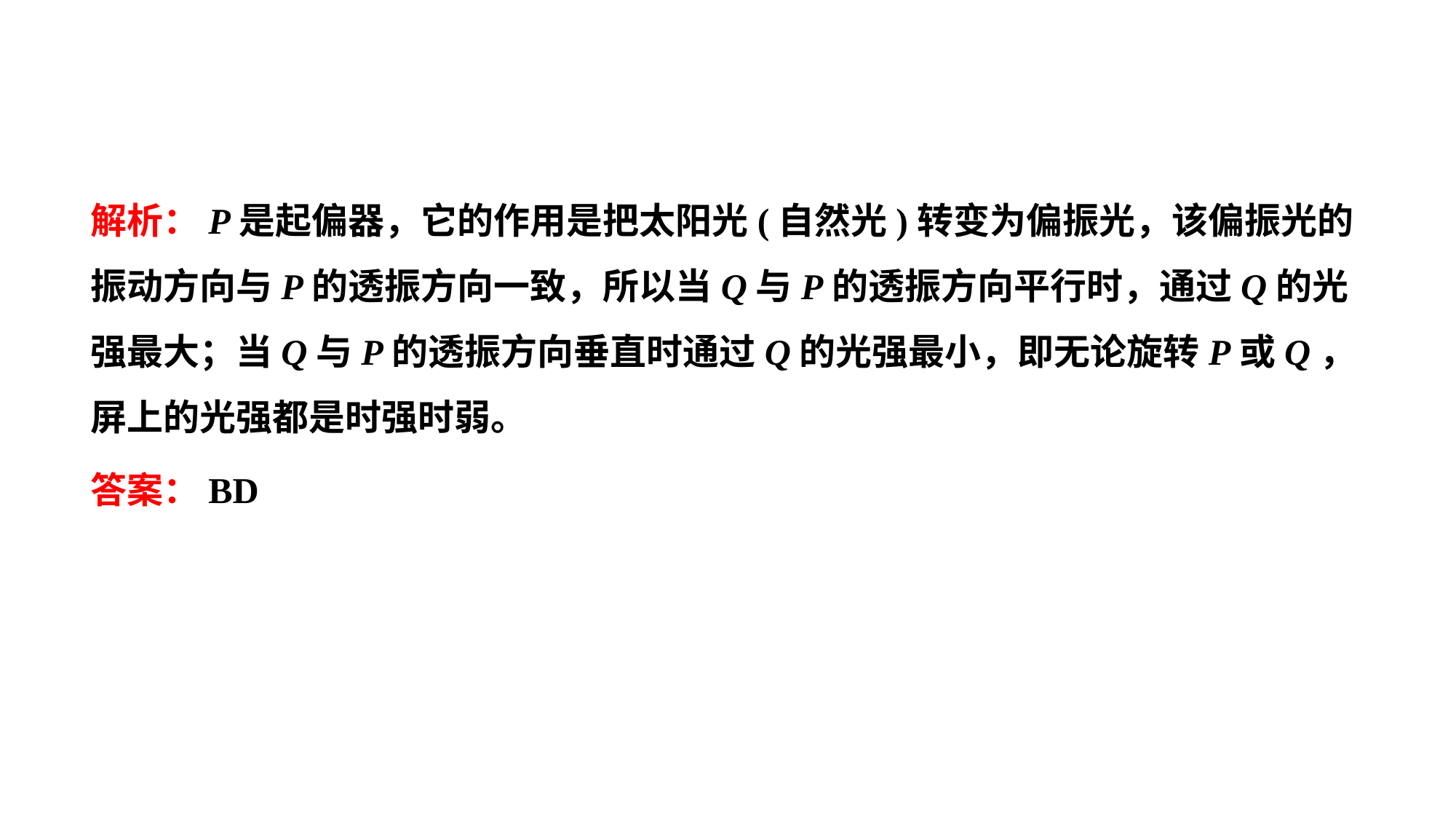

解析：P是起偏器，它的作用是把太阳光(自然光)转变为偏振光，该偏振光的振动方向与P的透振方向一致，所以当Q与P的透振方向平行时，通过Q的光强最大；当Q与P的透振方向垂直时通过Q的光强最小，即无论旋转P或Q，屏上的光强都是时强时弱。
答案：BD